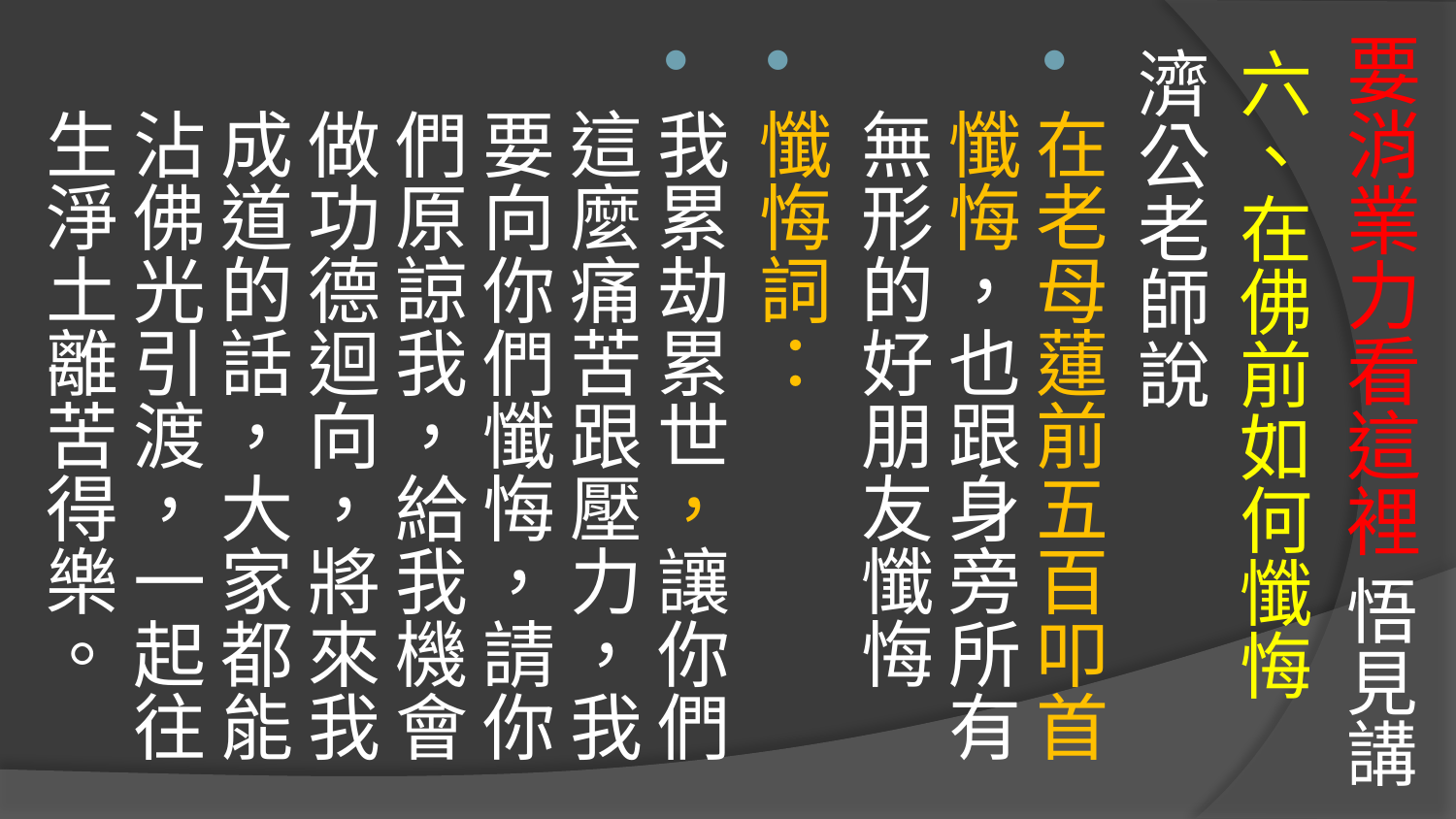

# 要消業力看這裡 悟見講
六、在佛前如何懺悔
濟公老師說
在老母蓮前五百叩首懺悔，也跟身旁所有無形的好朋友懺悔
懺悔詞：
我累劫累世，讓你們這麼痛苦跟壓力，我要向你們懺悔，請你們原諒我，給我機會做功德迴向，將來我成道的話，大家都能沾佛光引渡，一起往生淨土離苦得樂。